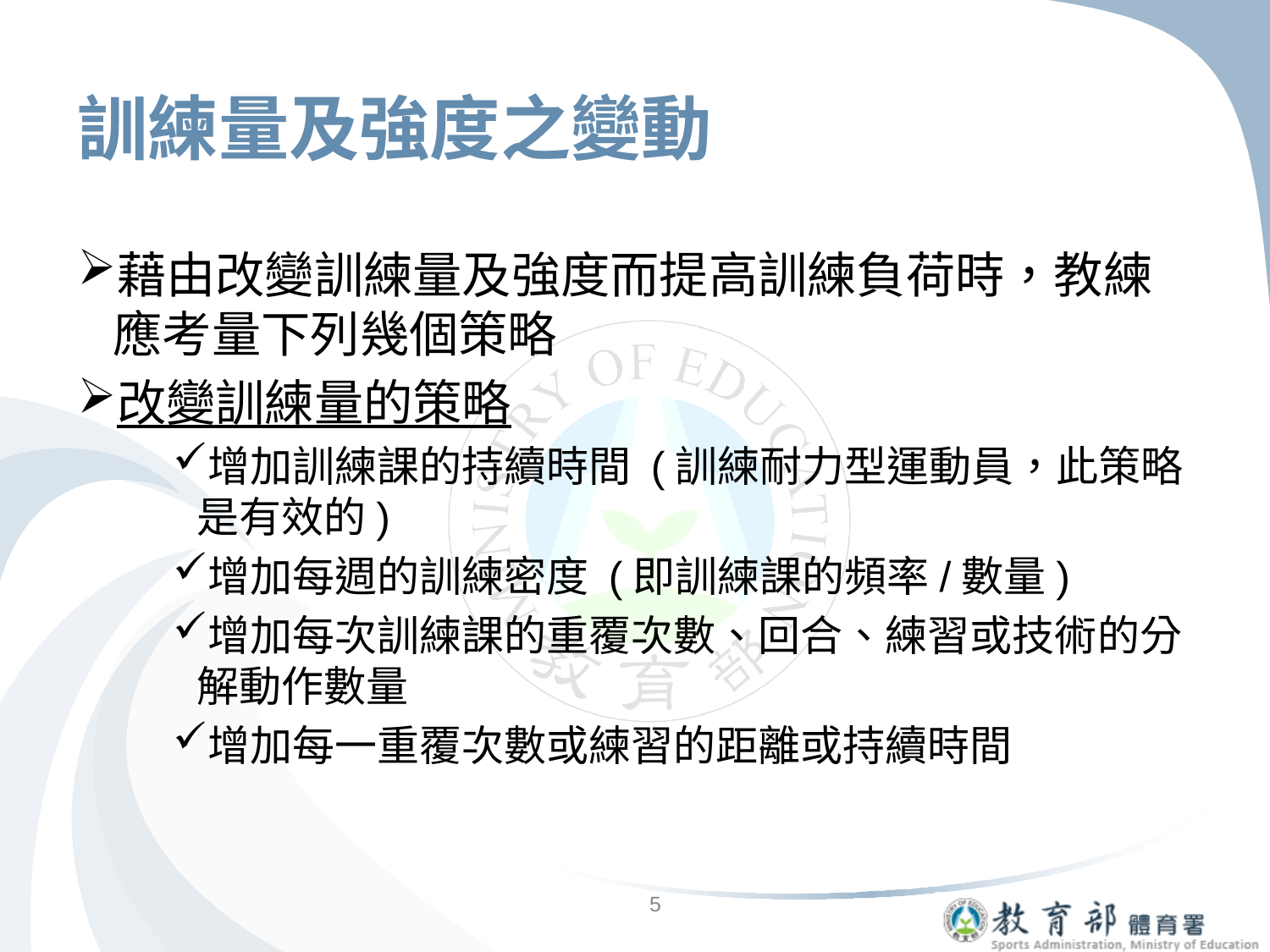

# 訓練量及強度之變動
藉由改變訓練量及強度而提高訓練負荷時，教練應考量下列幾個策略
改變訓練量的策略
增加訓練課的持續時間 (訓練耐力型運動員，此策略是有效的)
增加每週的訓練密度 (即訓練課的頻率/數量)
增加每次訓練課的重覆次數、回合、練習或技術的分解動作數量
增加每一重覆次數或練習的距離或持續時間

5